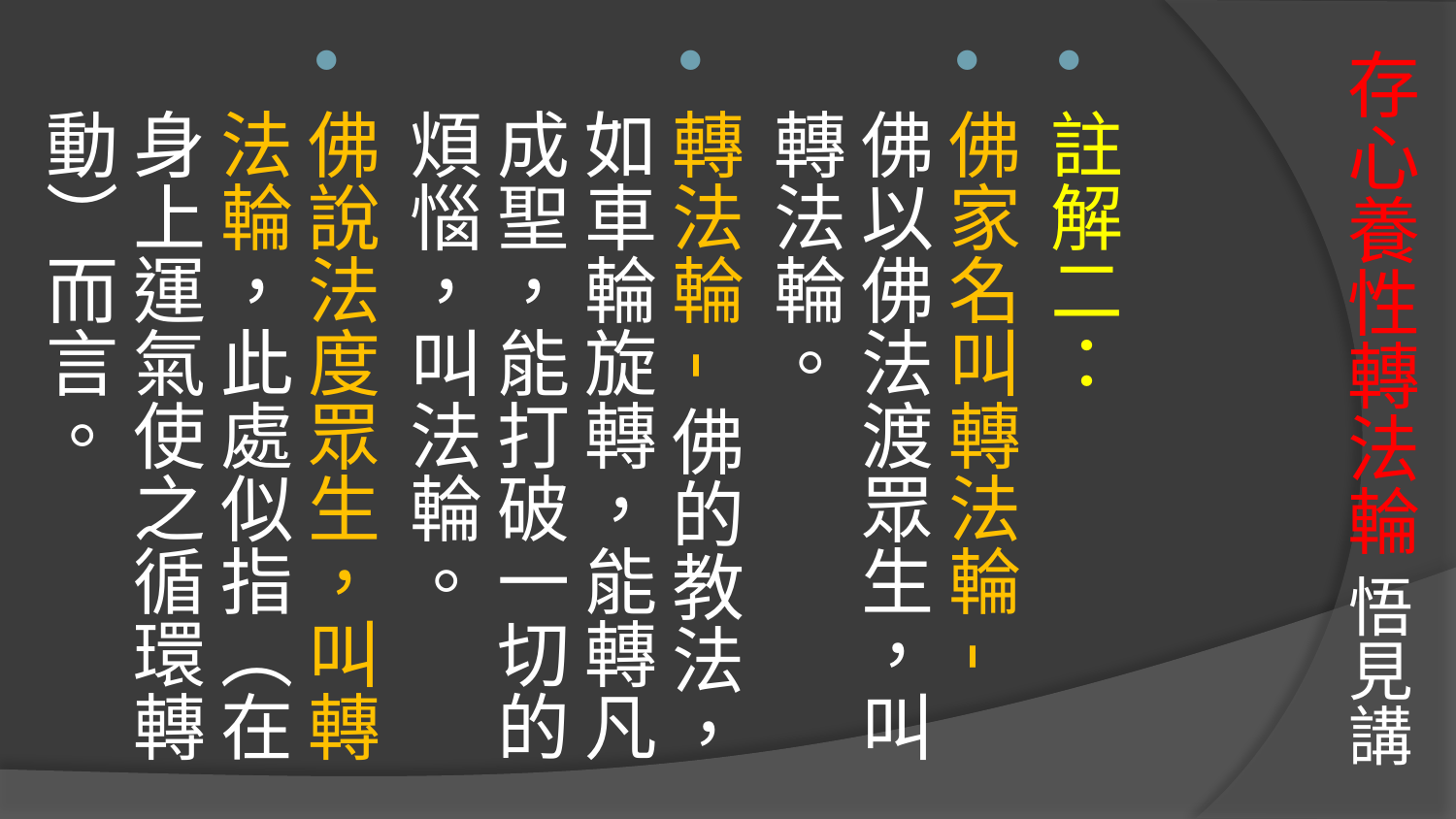

# 存心養性轉法輪 悟見講
註解二：
佛家名叫轉法輪-
佛以佛法渡眾生，叫轉法輪。
轉法輪-佛的教法，如車輪旋轉，能轉凡成聖，能打破一切的煩惱，叫法輪。
佛說法度眾生，叫轉法輪，此處似指（在身上運氣使之循環轉動）而言。